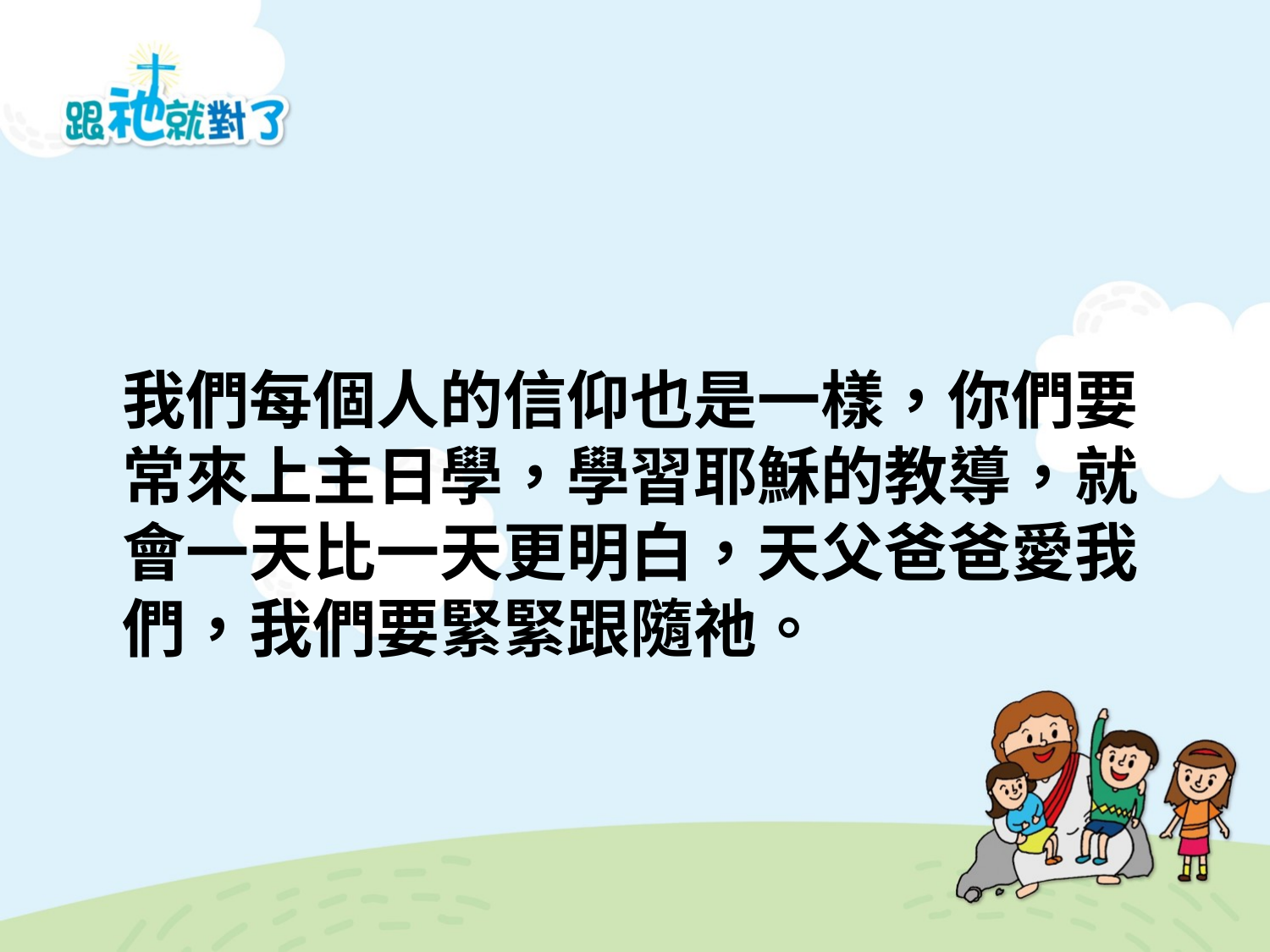

我們每個人的信仰也是一樣，你們要常來上主日學，學習耶穌的教導，就會一天比一天更明白，天父爸爸愛我們，我們要緊緊跟隨祂。